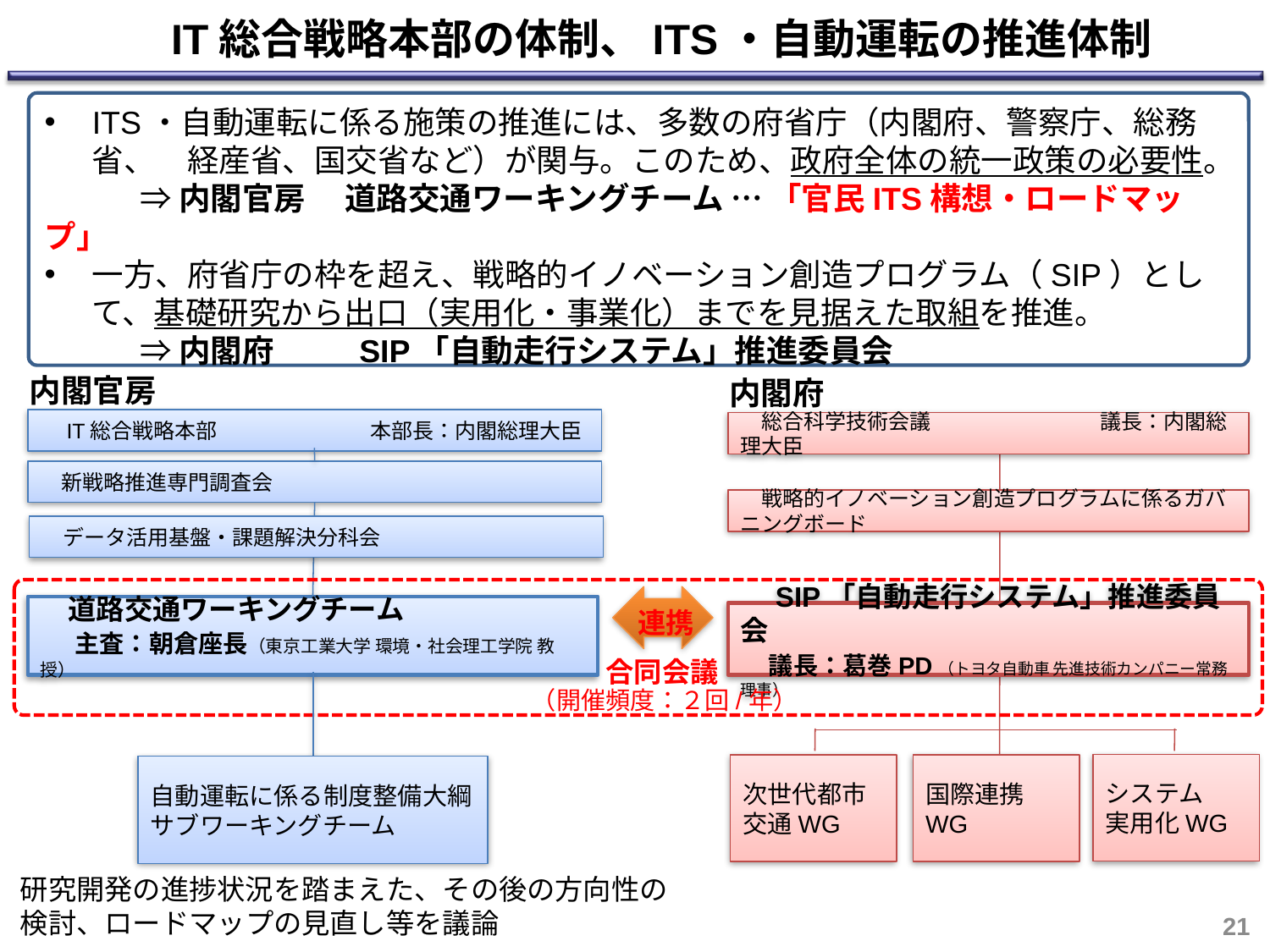

# IT総合戦略本部の体制、ITS・自動運転の推進体制

ITS・自動運転に係る施策の推進には、多数の府省庁（内閣府、警察庁、総務省、　経産省、国交省など）が関与。このため、政府全体の統一政策の必要性。
　　　⇒ 内閣官房 　道路交通ワーキングチーム … 「官民ITS構想・ロードマップ」
一方、府省庁の枠を超え、戦略的イノベーション創造プログラム（SIP）として、基礎研究から出口（実用化・事業化）までを見据えた取組を推進。
　　　⇒ 内閣府 　 　SIP「自動走行システム」推進委員会
内閣官房
内閣府
　IT総合戦略本部 　　　　　　　本部長：内閣総理大臣
　総合科学技術会議　　　　　　　　議長：内閣総理大臣
　新戦略推進専門調査会
　戦略的イノベーション創造プログラムに係るガバニングボード
　データ活用基盤・課題解決分科会

連携
　道路交通ワーキングチーム
　 主査：朝倉座長（東京工業大学 環境・社会理工学院 教授）
　SIP「自動走行システム」推進委員会
　議長：葛巻PD（トヨタ自動車 先進技術カンパニー常務理事）
合同会議
（開催頻度：２回/年）
システム
実用化WG
次世代都市
交通WG
国際連携WG
自動運転に係る制度整備大綱
サブワーキングチーム
研究開発の進捗状況を踏まえた、その後の方向性の検討、ロードマップの見直し等を議論
21